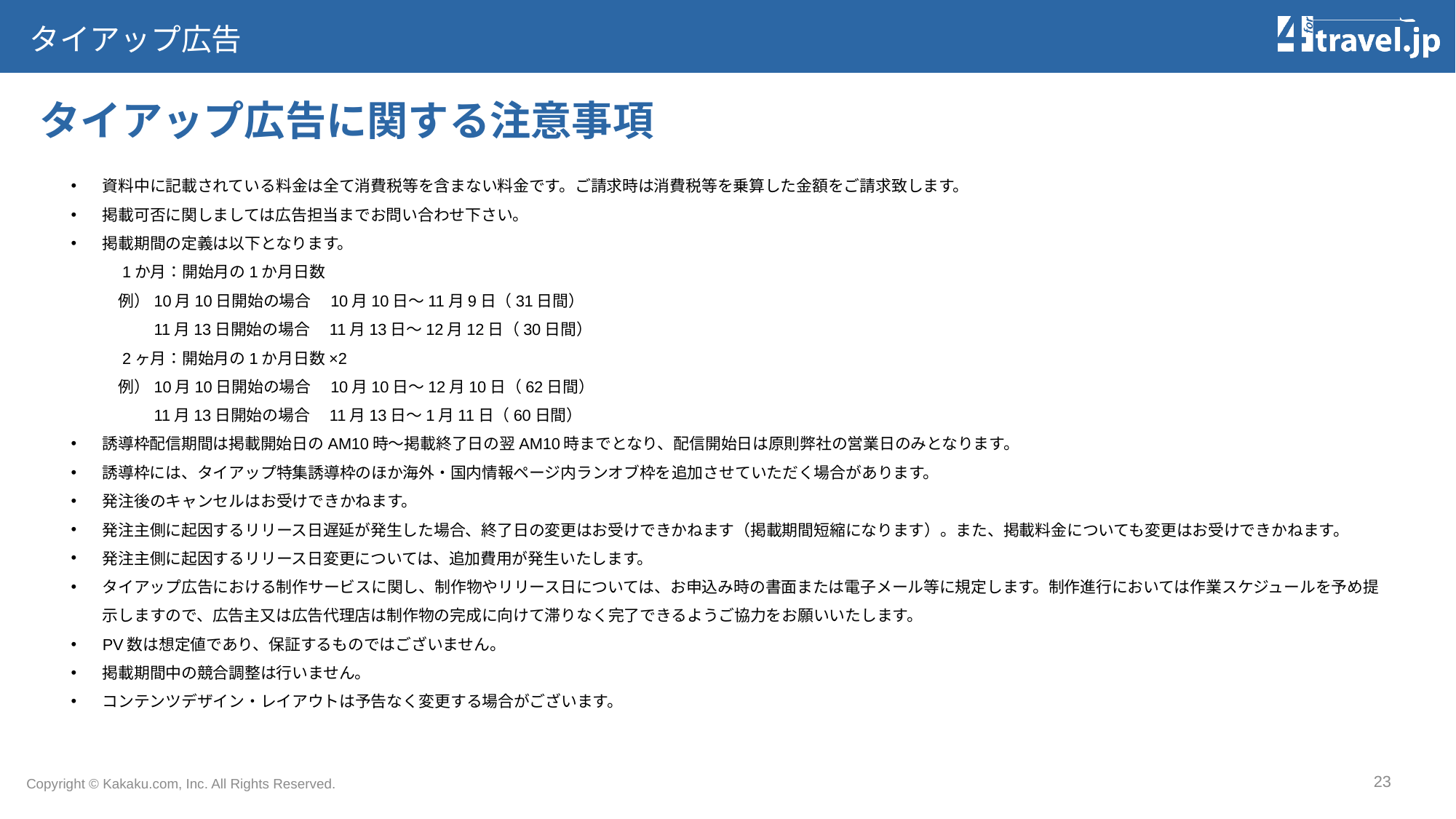

タイアップ広告
# タイアップ広告に関する注意事項
資料中に記載されている料金は全て消費税等を含まない料金です。ご請求時は消費税等を乗算した金額をご請求致します。
掲載可否に関しましては広告担当までお問い合わせ下さい。
掲載期間の定義は以下となります。
　　　1か月：開始月の1か月日数
　　　例）10月10日開始の場合　10月10日～11月9日（31日間）
　　　　　11月13日開始の場合　11月13日～12月12日（30日間）
　　　2ヶ月：開始月の1か月日数×2
　　　例）10月10日開始の場合　10月10日～12月10日（62日間）
　　　　　11月13日開始の場合　11月13日～1月11日（60日間）
誘導枠配信期間は掲載開始日のAM10時～掲載終了日の翌AM10時までとなり、配信開始日は原則弊社の営業日のみとなります。
誘導枠には、タイアップ特集誘導枠のほか海外・国内情報ページ内ランオブ枠を追加させていただく場合があります。
発注後のキャンセルはお受けできかねます。
発注主側に起因するリリース日遅延が発生した場合、終了日の変更はお受けできかねます（掲載期間短縮になります）。また、掲載料金についても変更はお受けできかねます。
発注主側に起因するリリース日変更については、追加費用が発生いたします。
タイアップ広告における制作サービスに関し、制作物やリリース日については、お申込み時の書面または電子メール等に規定します。制作進行においては作業スケジュールを予め提示しますので、広告主又は広告代理店は制作物の完成に向けて滞りなく完了できるようご協力をお願いいたします。
PV数は想定値であり、保証するものではございません。
掲載期間中の競合調整は行いません。
コンテンツデザイン・レイアウトは予告なく変更する場合がございます。
23
Copyright © Kakaku.com, Inc. All Rights Reserved.